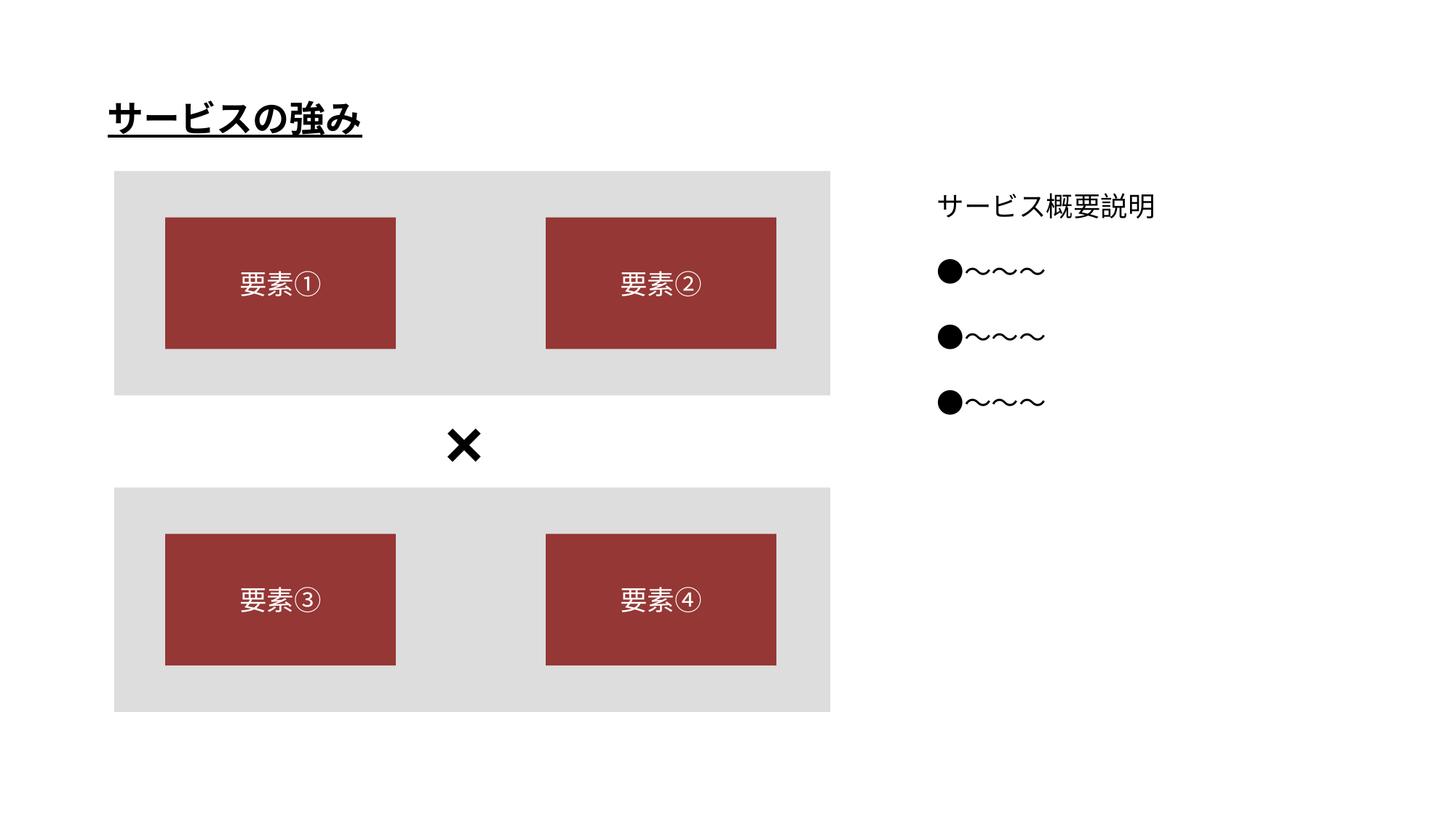

サービスの強み

サービス概要説明
●～～～
●～～～
●～～～

要素①
要素②
×

要素③
要素④